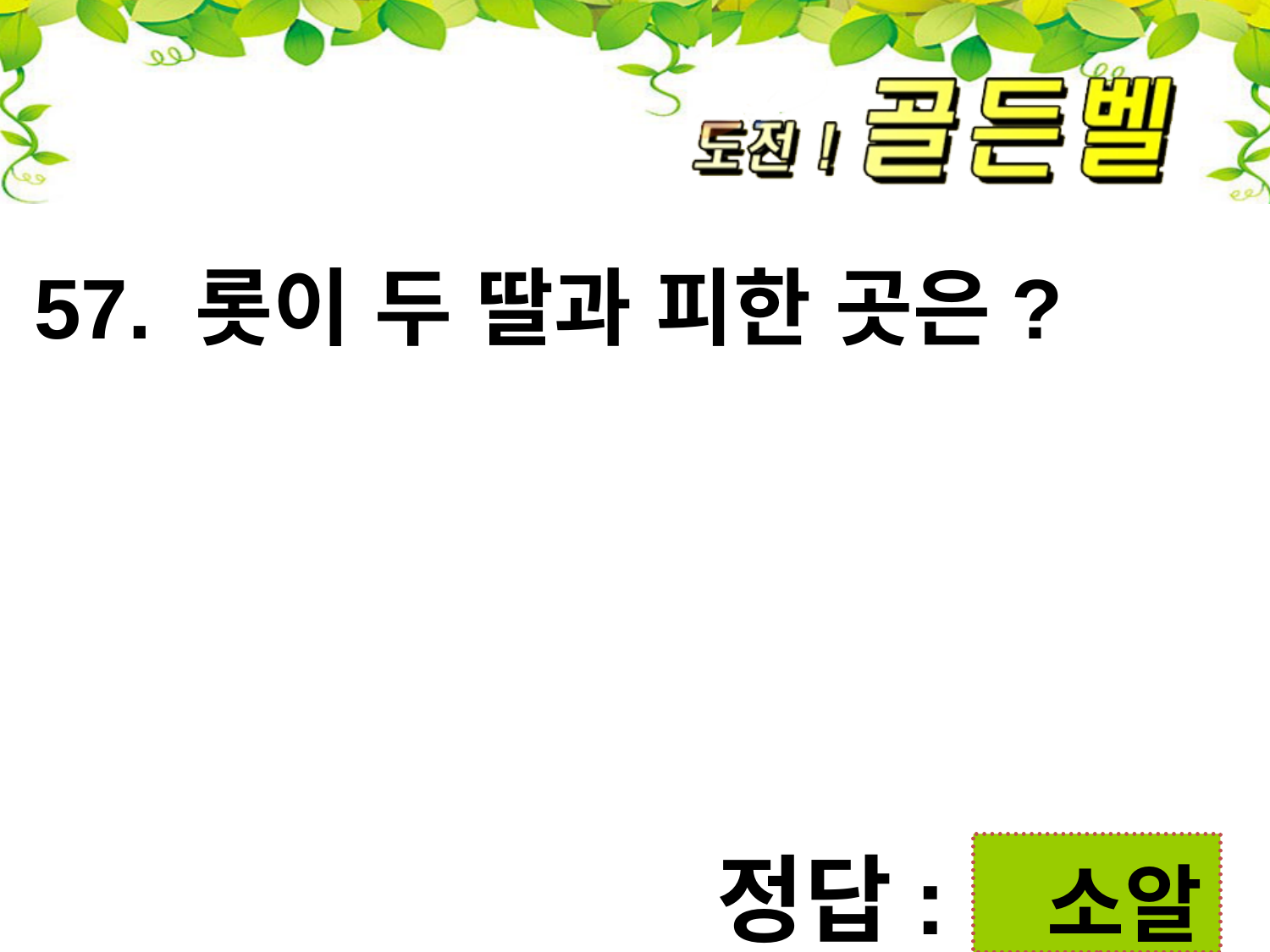

57. 롯이 두 딸과 피한 곳은?
정답:
 소알